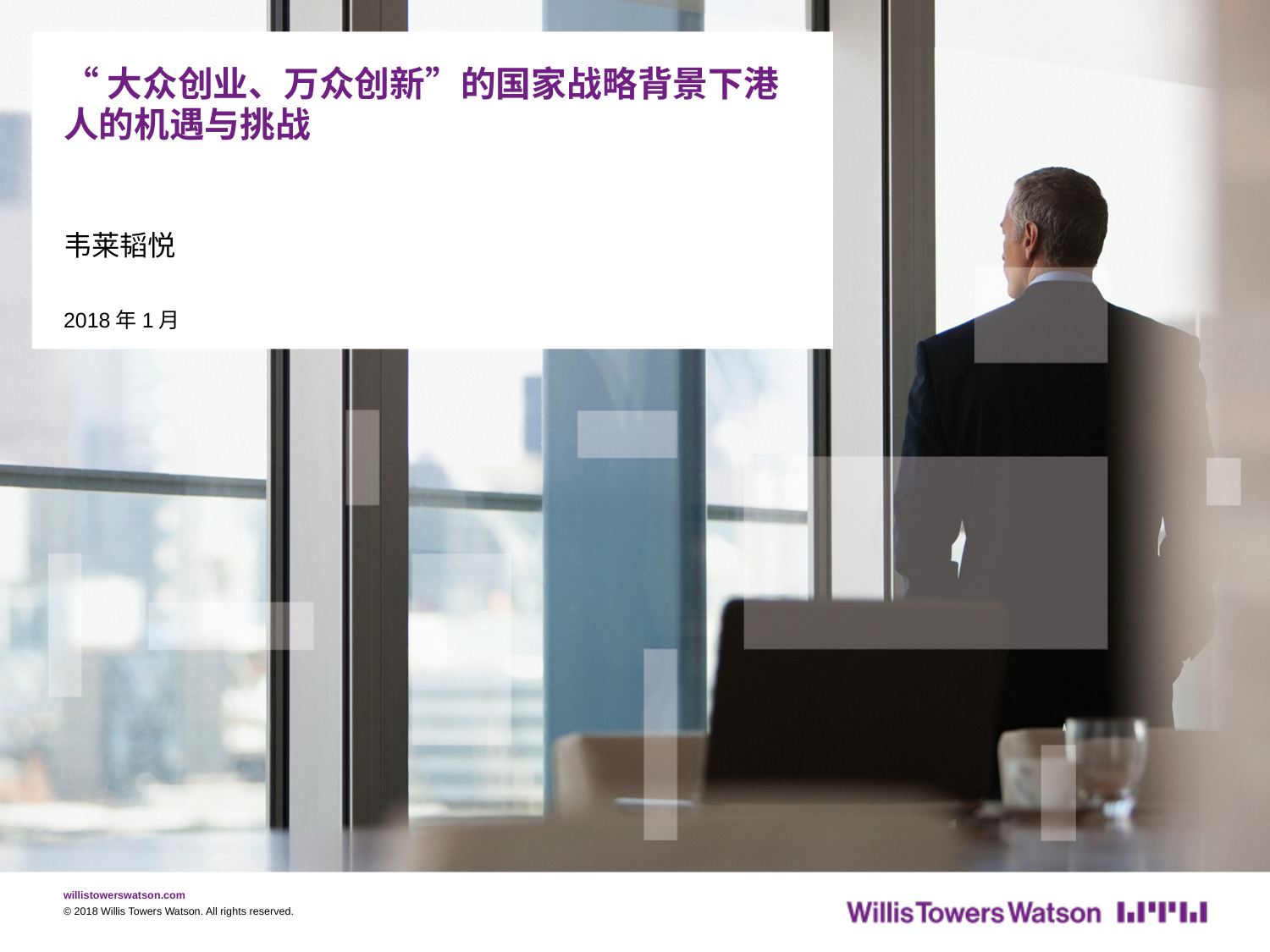

# “大众创业、万众创新”的国家战略背景下港人的机遇与挑战

韦莱韬悦
2018年1月
© 2018 Willis Towers Watson. All rights reserved.